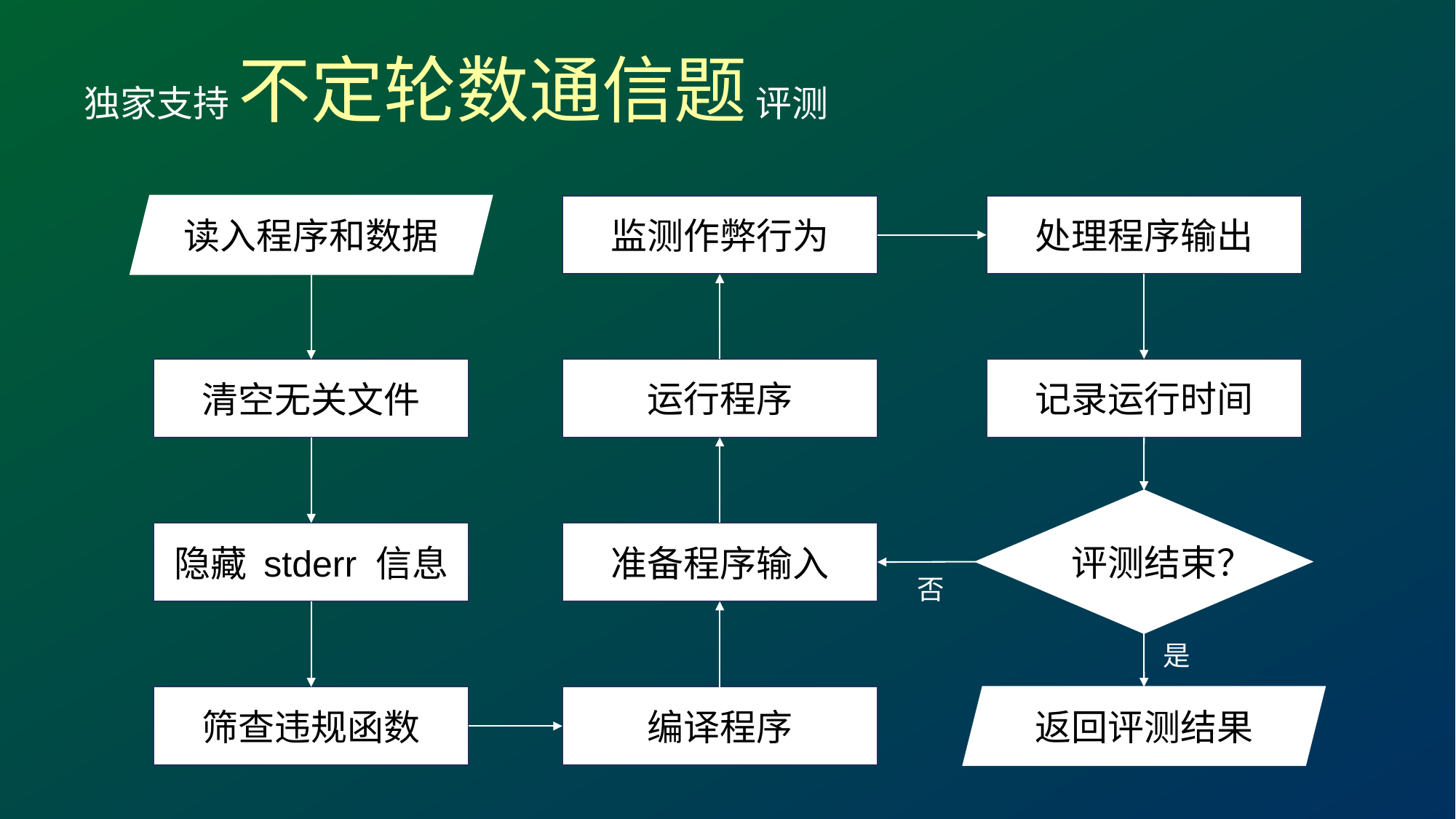

独家支持 不定轮数通信题 评测
处理程序输出
读入程序和数据
监测作弊行为
记录运行时间
运行程序
清空无关文件
评测结束？
准备程序输入
隐藏 stderr 信息
否
是
返回评测结果
编译程序
筛查违规函数